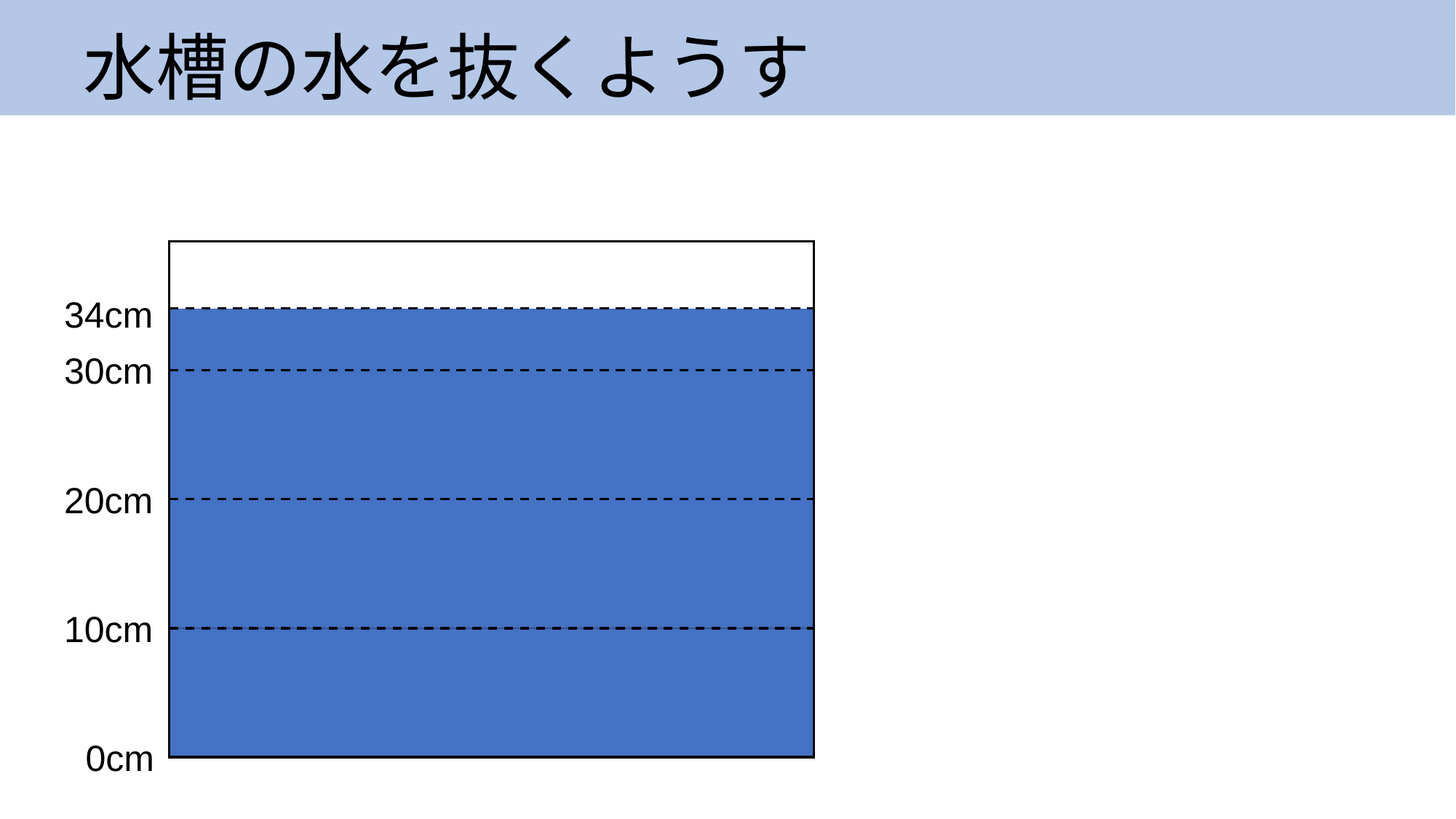

# 水槽の水を抜くようす

34cm

30cm
20cm
10cm

0cm